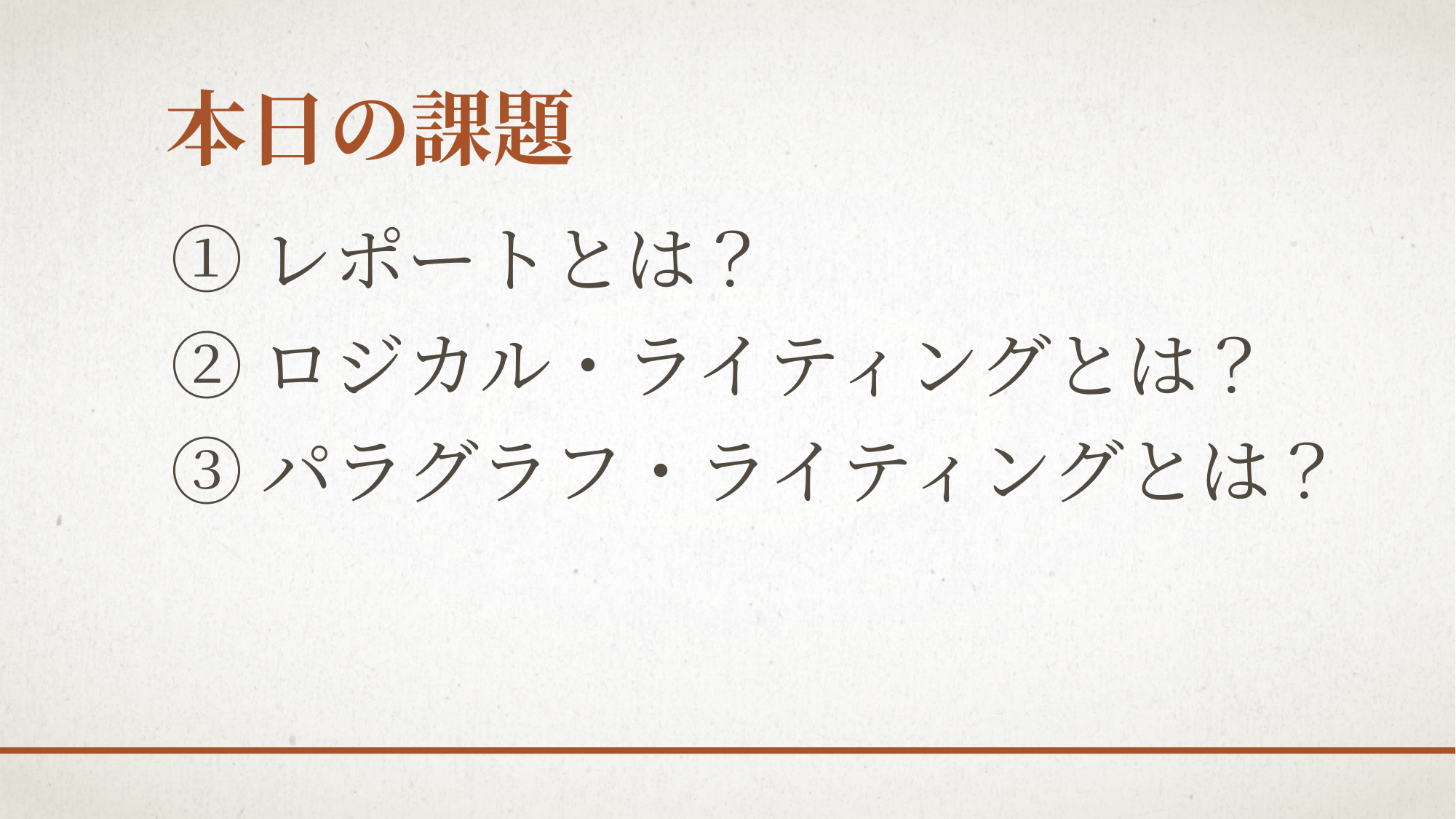

# 本日の課題
①レポートとは？
②ロジカル・ライティングとは？
③パラグラフ・ライティングとは？